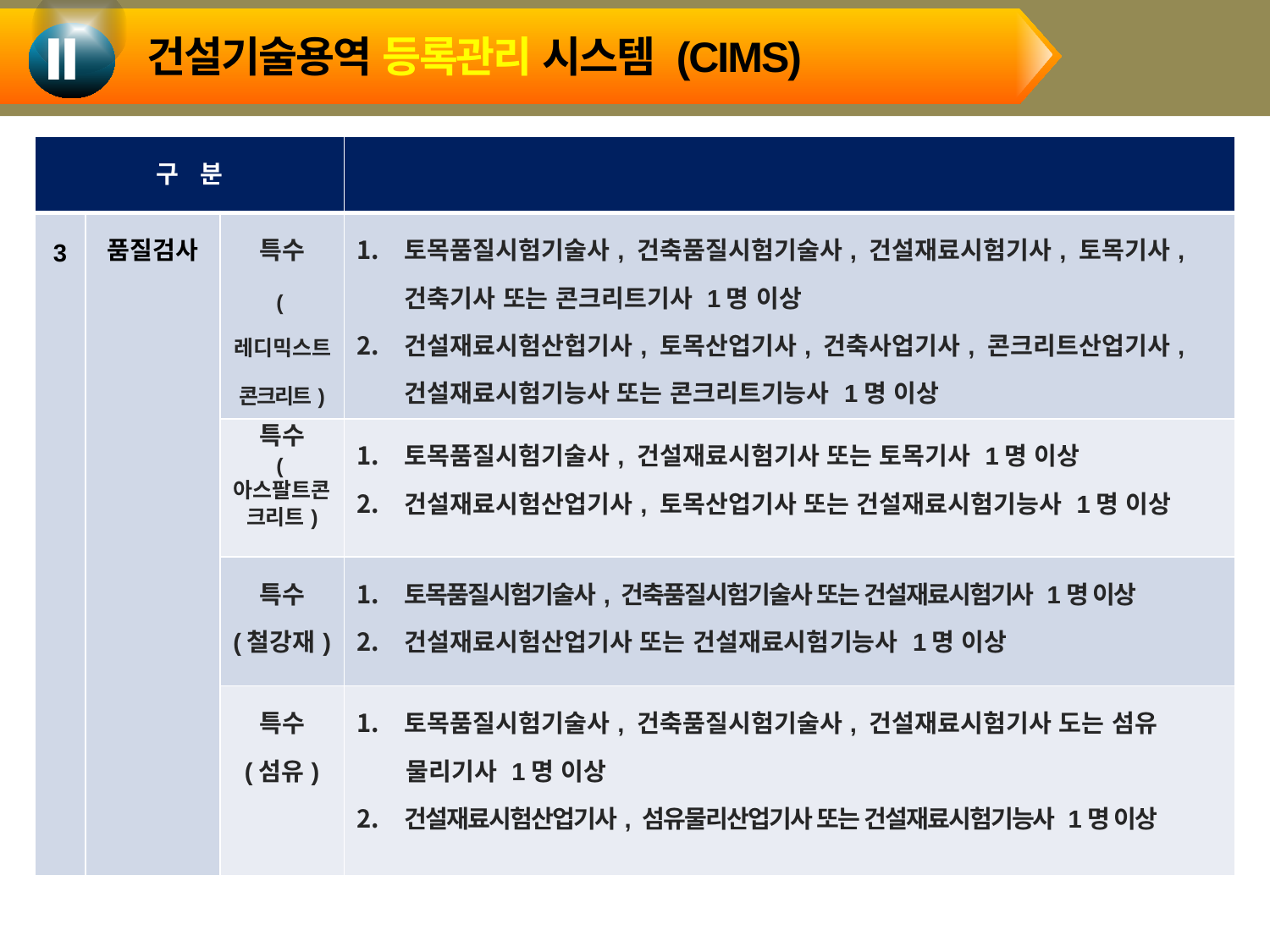

건설기술용역 등록관리 시스템 (CIMS)

Ⅱ

| 구 분 |  |  |  |
| --- | --- | --- | --- |
| 3 | 품질검사 | 특수 (레디믹스트콘크리트) | 토목품질시험기술사, 건축품질시험기술사, 건설재료시험기사, 토목기사, 건축기사 또는 콘크리트기사 1명 이상 건설재료시험산헙기사, 토목산업기사, 건축사업기사, 콘크리트산업기사, 건설재료시험기능사 또는 콘크리트기능사 1명 이상 |
|  |  | 특수 (아스팔트콘크리트) | 토목품질시험기술사, 건설재료시험기사 또는 토목기사 1명 이상 건설재료시험산업기사, 토목산업기사 또는 건설재료시험기능사 1명 이상 |
|  |  | 특수 (철강재) | 토목품질시험기술사, 건축품질시험기술사 또는 건설재료시험기사 1명 이상 건설재료시험산업기사 또는 건설재료시험기능사 1명 이상 |
|  |  | 특수 (섬유) | 토목품질시험기술사, 건축품질시험기술사, 건설재료시험기사 도는 섬유 물리기사 1명 이상 건설재료시험산업기사, 섬유물리산업기사 또는 건설재료시험기능사 1명 이상 |